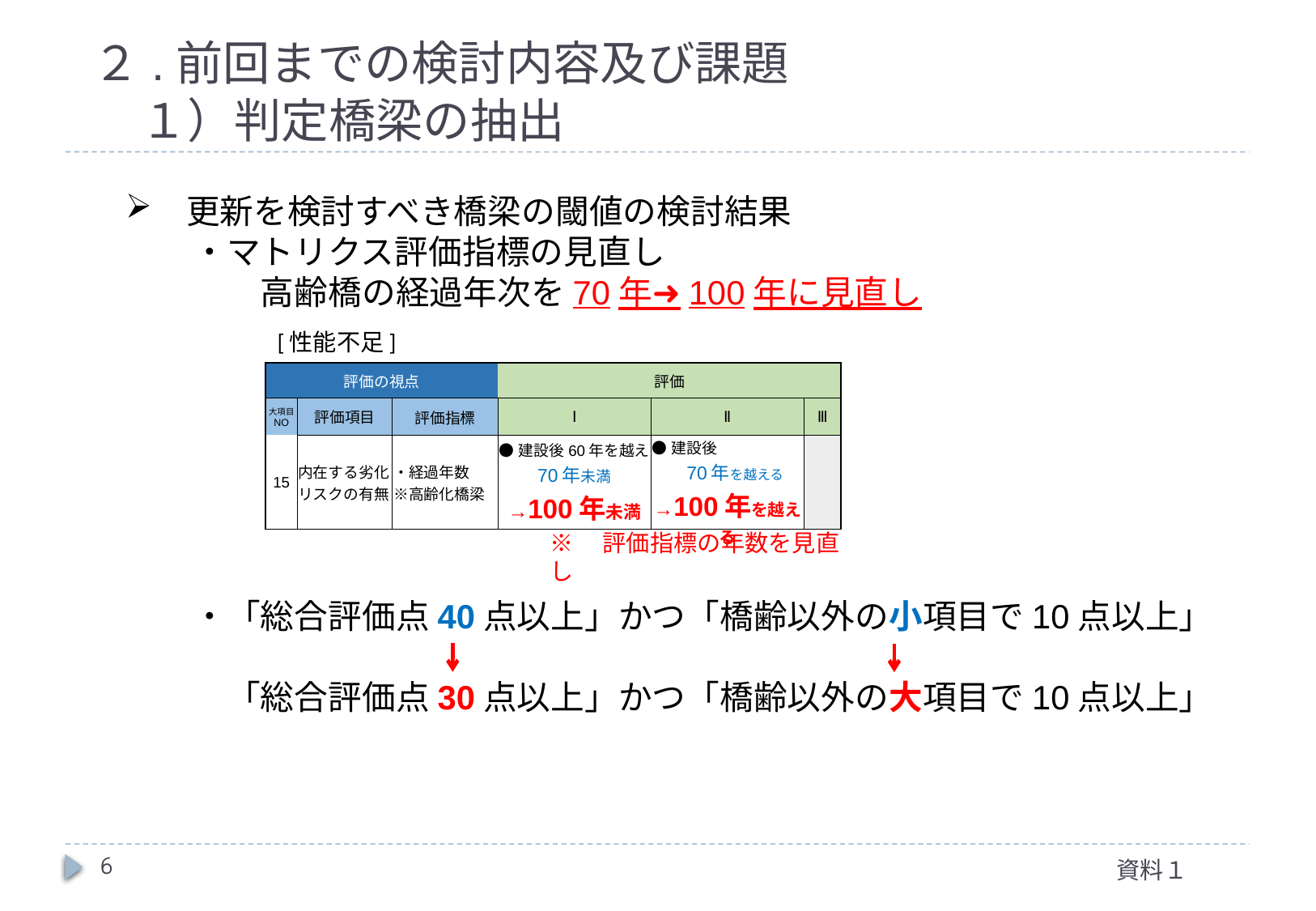

２.前回までの検討内容及び課題
　１）判定橋梁の抽出
更新を検討すべき橋梁の閾値の検討結果
　　・マトリクス評価指標の見直し
　　　　高齢橋の経過年次を70年➜100年に見直し

　　・「総合評価点40点以上」かつ「橋齢以外の小項目で10点以上」

　　　「総合評価点30点以上」かつ「橋齢以外の大項目で10点以上」

[性能不足]
| 評価の視点 |  |  | 評価 |  |  |
| --- | --- | --- | --- | --- | --- |
| 大項目 NO | 評価項目 | 評価指標 | Ⅰ | Ⅱ | Ⅲ |
| 15 | 内在する劣化リスクの有無 | ・経過年数 ※高齢化橋梁 | ●建設後60年を越え 70年未満 →100年未満 | ●建設後 　　70年を越える →100年を越える |  |
※　評価指標の年数を見直し
6
資料１